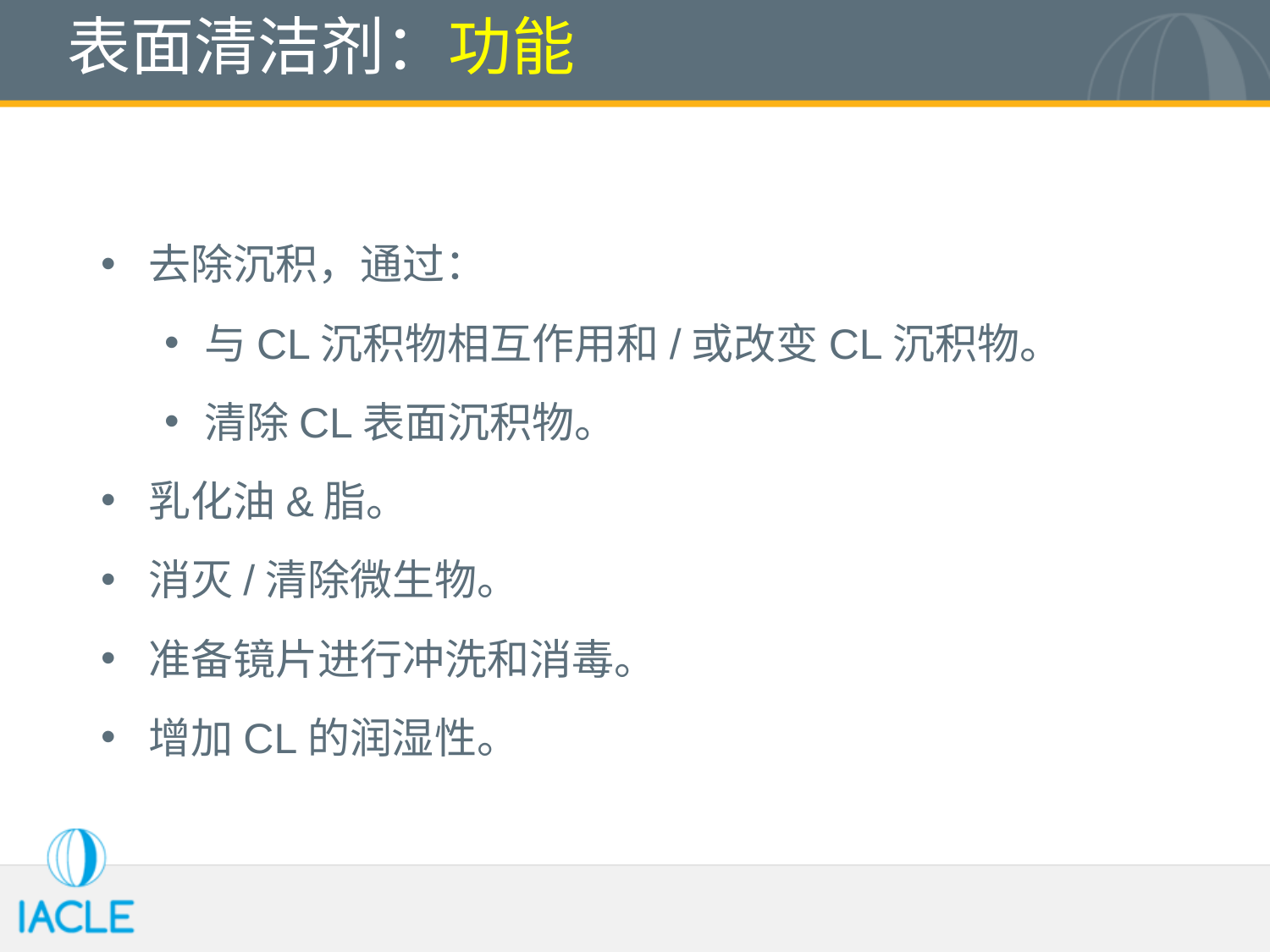

# 表面清洁剂：功能
去除沉积，通过：
与CL沉积物相互作用和/或改变CL沉积物。
清除CL表面沉积物。
乳化油&脂。
消灭/清除微生物。
准备镜片进行冲洗和消毒。
增加CL的润湿性。